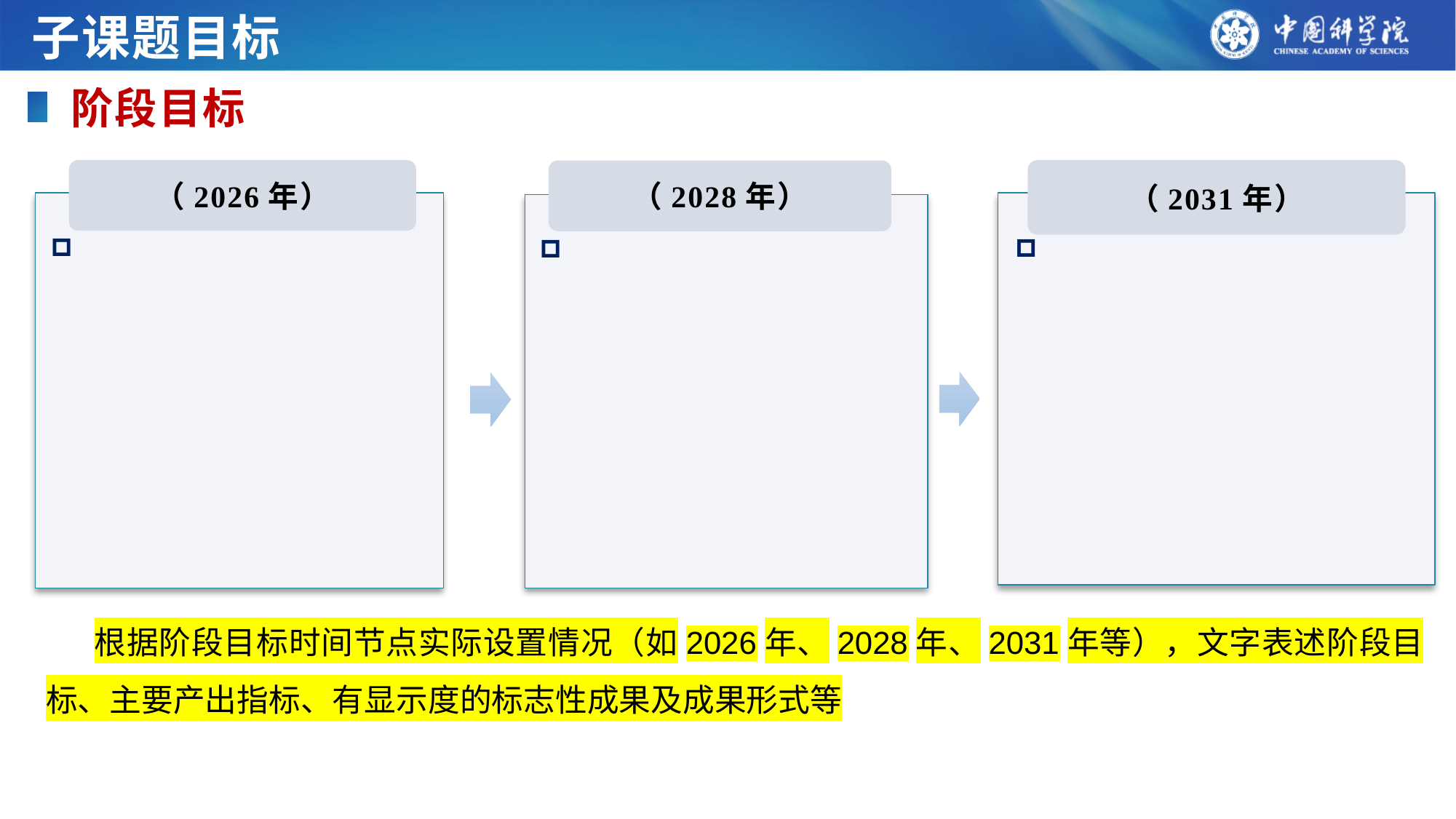

子课题目标
阶段目标
（2026年）

（2031年）

（2028年）

根据阶段目标时间节点实际设置情况（如2026年、2028年、2031年等），文字表述阶段目标、主要产出指标、有显示度的标志性成果及成果形式等